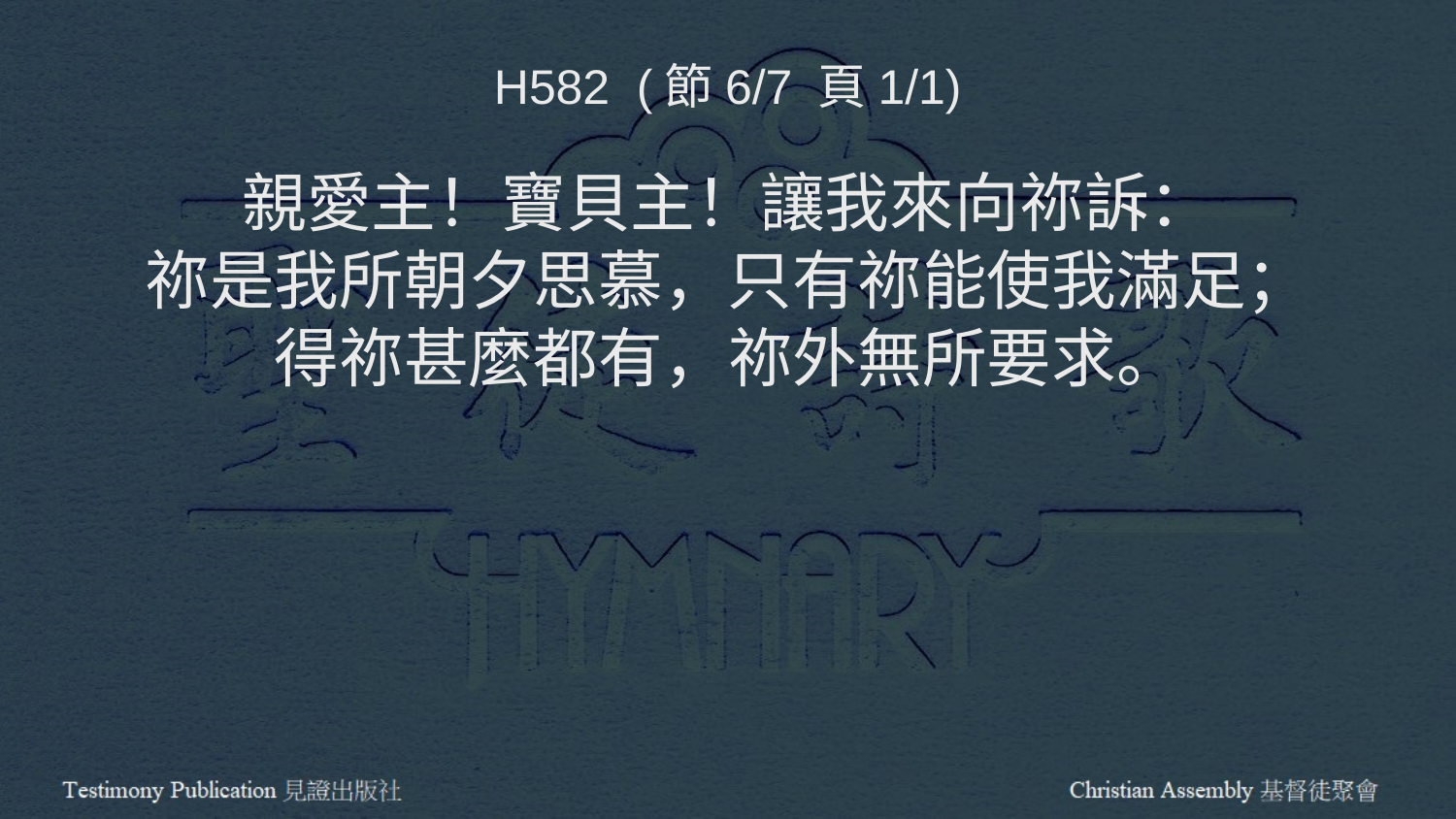

H582  (節6/7 頁1/1)

親愛主！寶貝主！讓我來向祢訴：
祢是我所朝夕思慕，只有祢能使我滿足；
得祢甚麼都有，祢外無所要求。